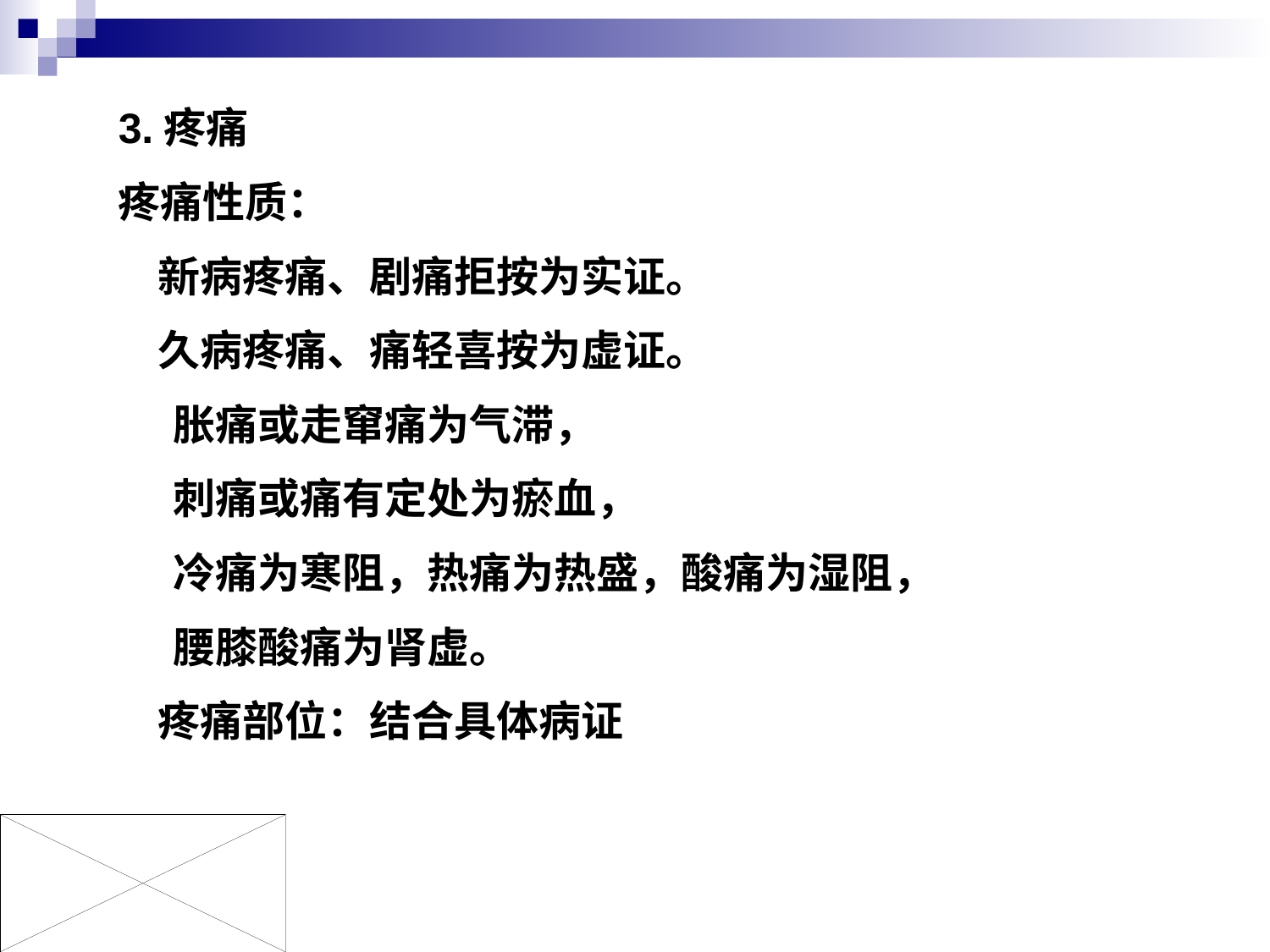

3.疼痛
疼痛性质：
  新病疼痛、剧痛拒按为实证。
  久病疼痛、痛轻喜按为虚证。
   胀痛或走窜痛为气滞，
   刺痛或痛有定处为瘀血，
   冷痛为寒阻，热痛为热盛，酸痛为湿阻，
   腰膝酸痛为肾虚。
  疼痛部位：结合具体病证